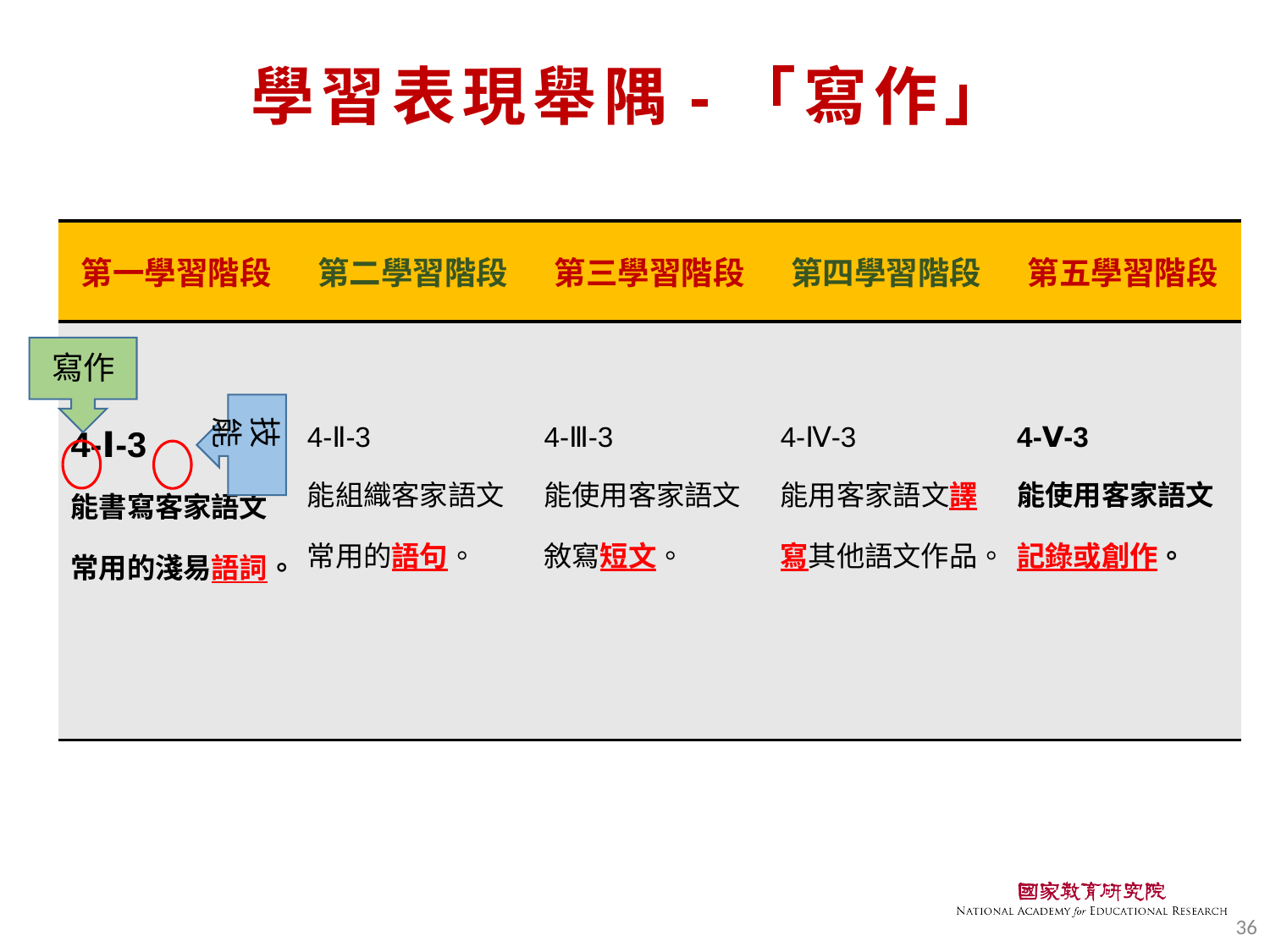

# 學習表現舉隅-「寫作」
| 第一學習階段 | 第二學習階段 | 第三學習階段 | 第四學習階段 | 第五學習階段 |
| --- | --- | --- | --- | --- |
| 4-Ⅰ-3 能書寫客家語文常用的淺易語詞。 | 4-Ⅱ-3 能組織客家語文常用的語句。 | 4-Ⅲ-3 能使用客家語文敘寫短文。 | 4-Ⅳ-3 能用客家語文譯寫其他語文作品。 | 4-Ⅴ-3 能使用客家語文記錄或創作。 |

寫作

技能

36